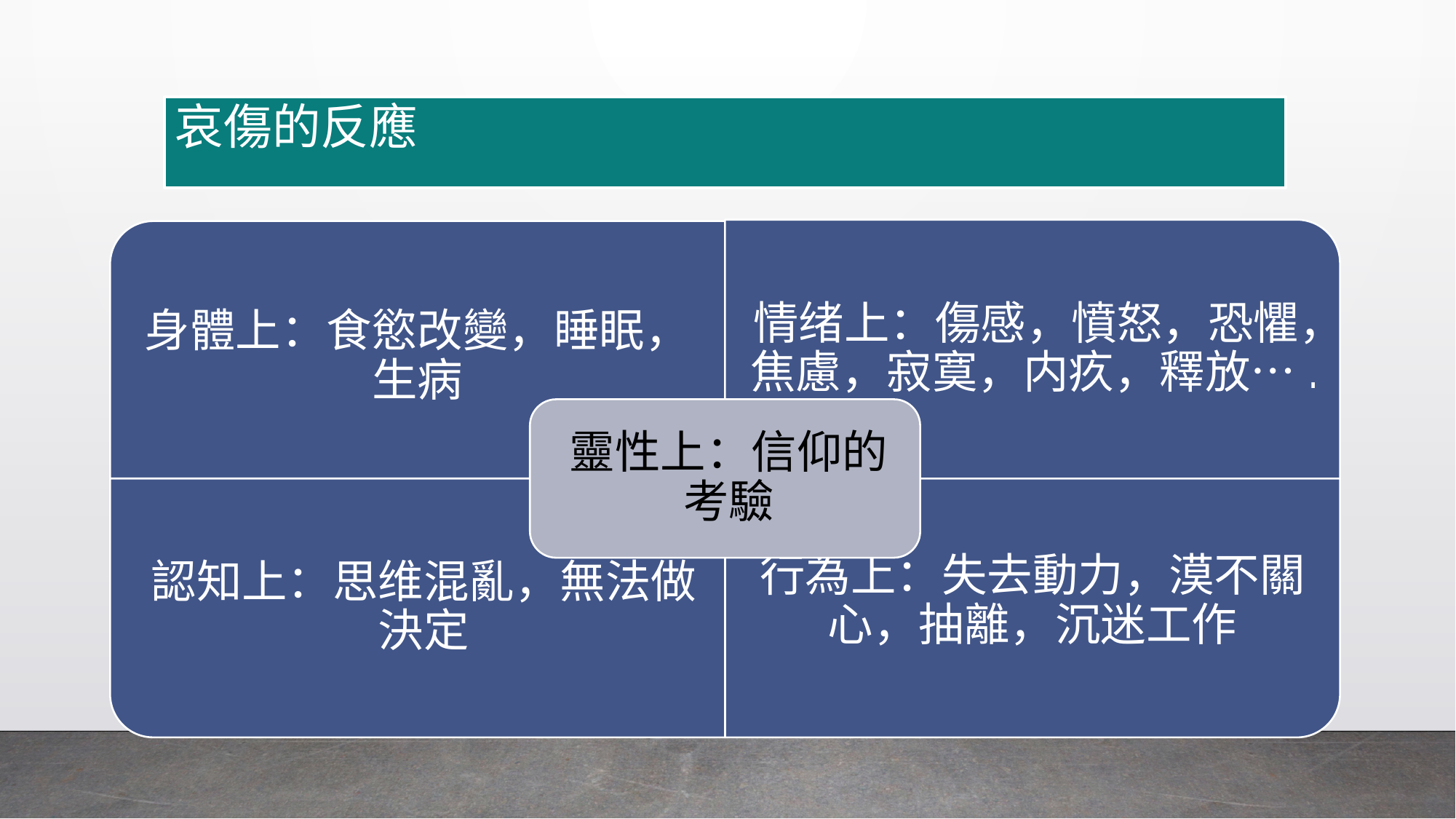

# 哀傷的反應
身體上：食慾改變，睡眠，生病
情绪上：傷感，憤怒，恐懼，焦慮，寂寞，内疚，釋放….
認知上：思维混亂，無法做決定
行為上：失去動力，漠不關心，抽離，沉迷工作
靈性上：信仰的考驗